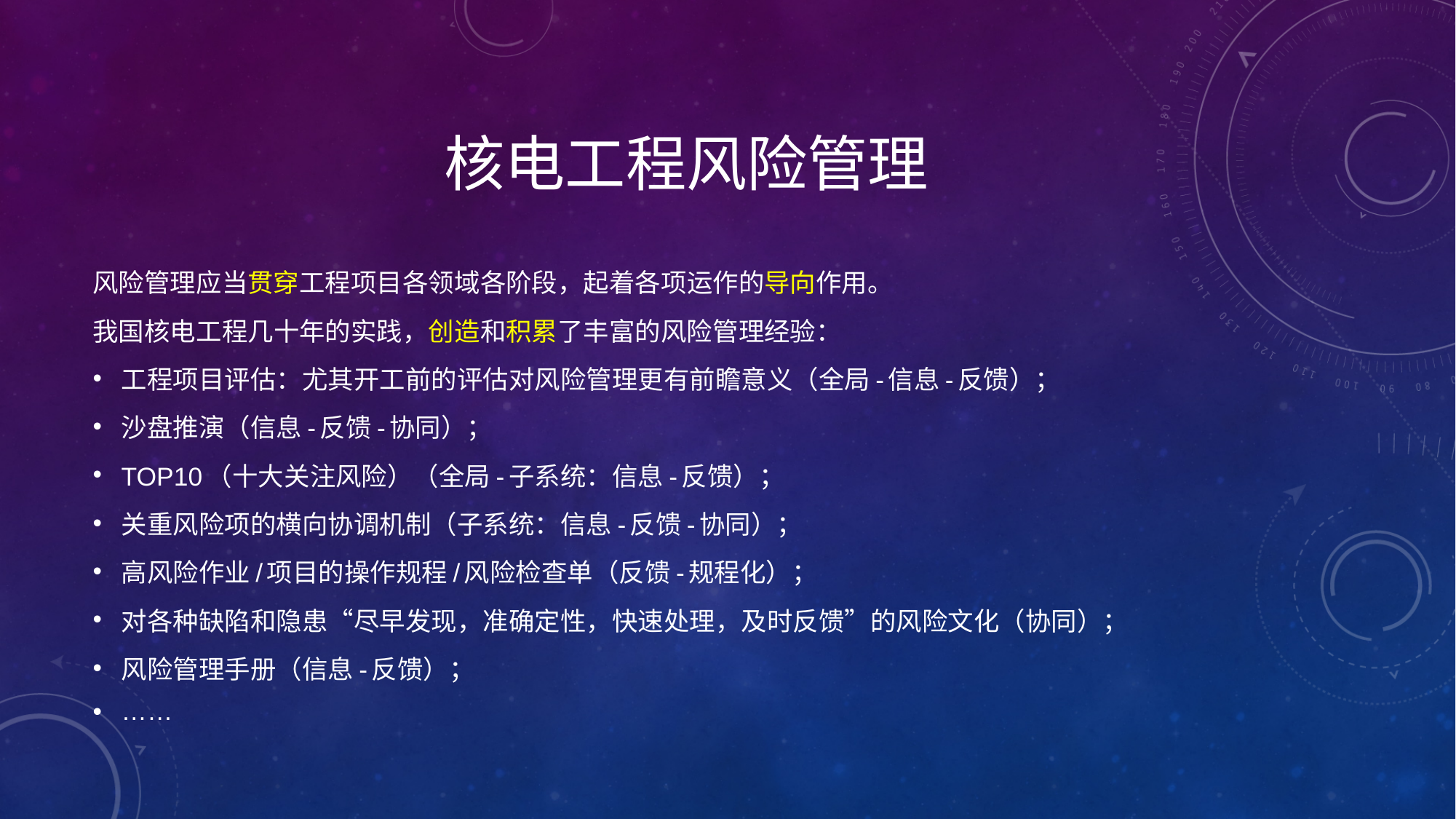

# 核电工程风险管理
风险管理应当贯穿工程项目各领域各阶段，起着各项运作的导向作用。
我国核电工程几十年的实践，创造和积累了丰富的风险管理经验：
工程项目评估：尤其开工前的评估对风险管理更有前瞻意义（全局-信息-反馈）；
沙盘推演（信息-反馈-协同）；
	TOP10（十大关注风险）（全局-子系统：信息-反馈）；
关重风险项的横向协调机制（子系统：信息-反馈-协同）；
高风险作业/项目的操作规程/风险检查单（反馈-规程化）；
对各种缺陷和隐患“尽早发现，准确定性，快速处理，及时反馈”的风险文化（协同）；
风险管理手册（信息-反馈）；
……